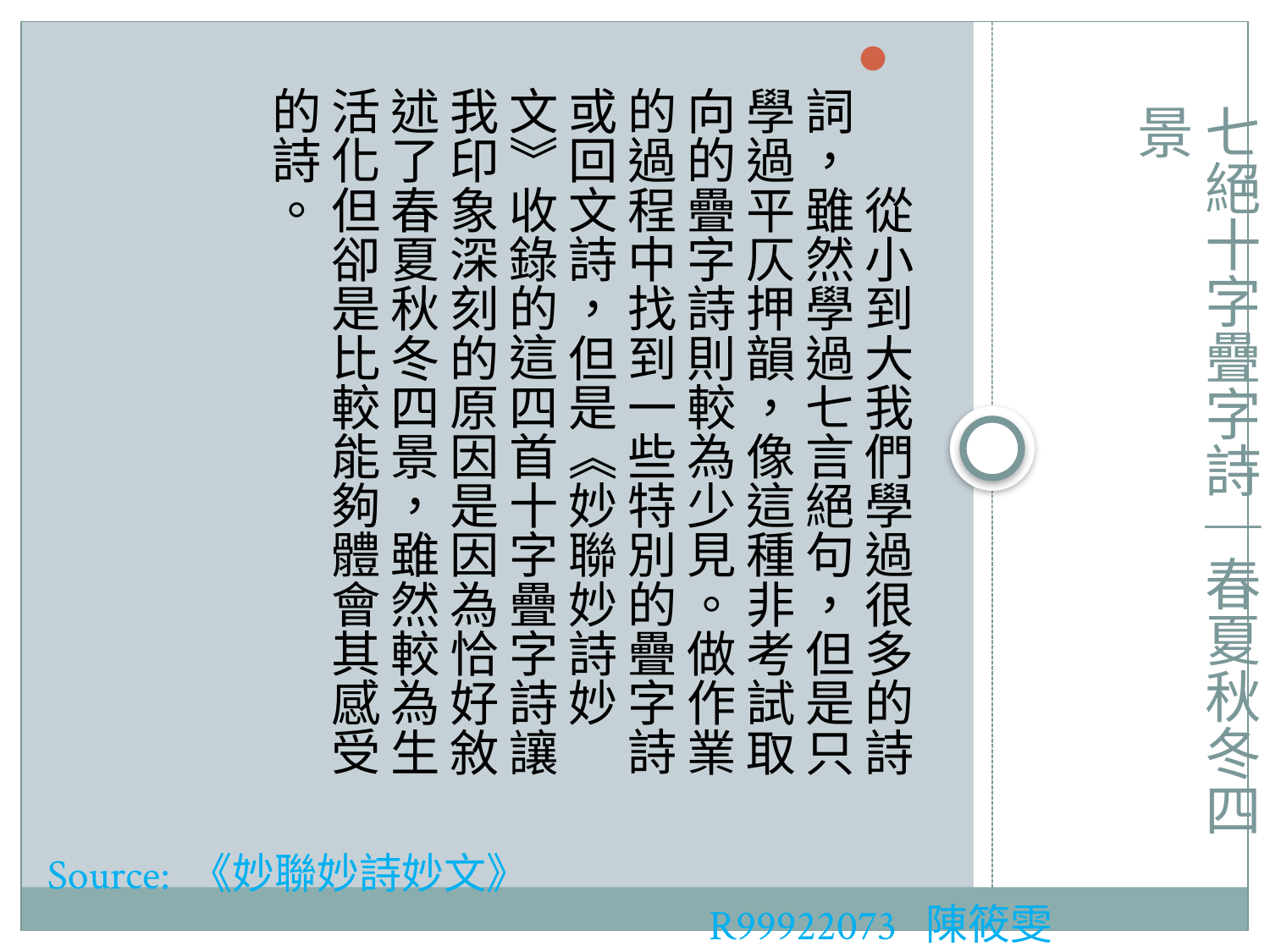

從小到大我們學過很多的詩詞，雖然學過七言絕句，但是只學過平仄押韻，像這種非考試取向的疊字詩則較為少見。做作業的過程中找到一些特別的疊字詩或回文詩，但是《妙聯妙詩妙文》收錄的這四首十字疊字詩讓我印象深刻的原因是因為恰好敘述了春夏秋冬四景，雖然較為生活化但卻是比較能夠體會其感受的詩。
# 七絕十字疊字詩｜春夏秋冬四景
Source: 《妙聯妙詩妙文》
R99922073  陳筱雯